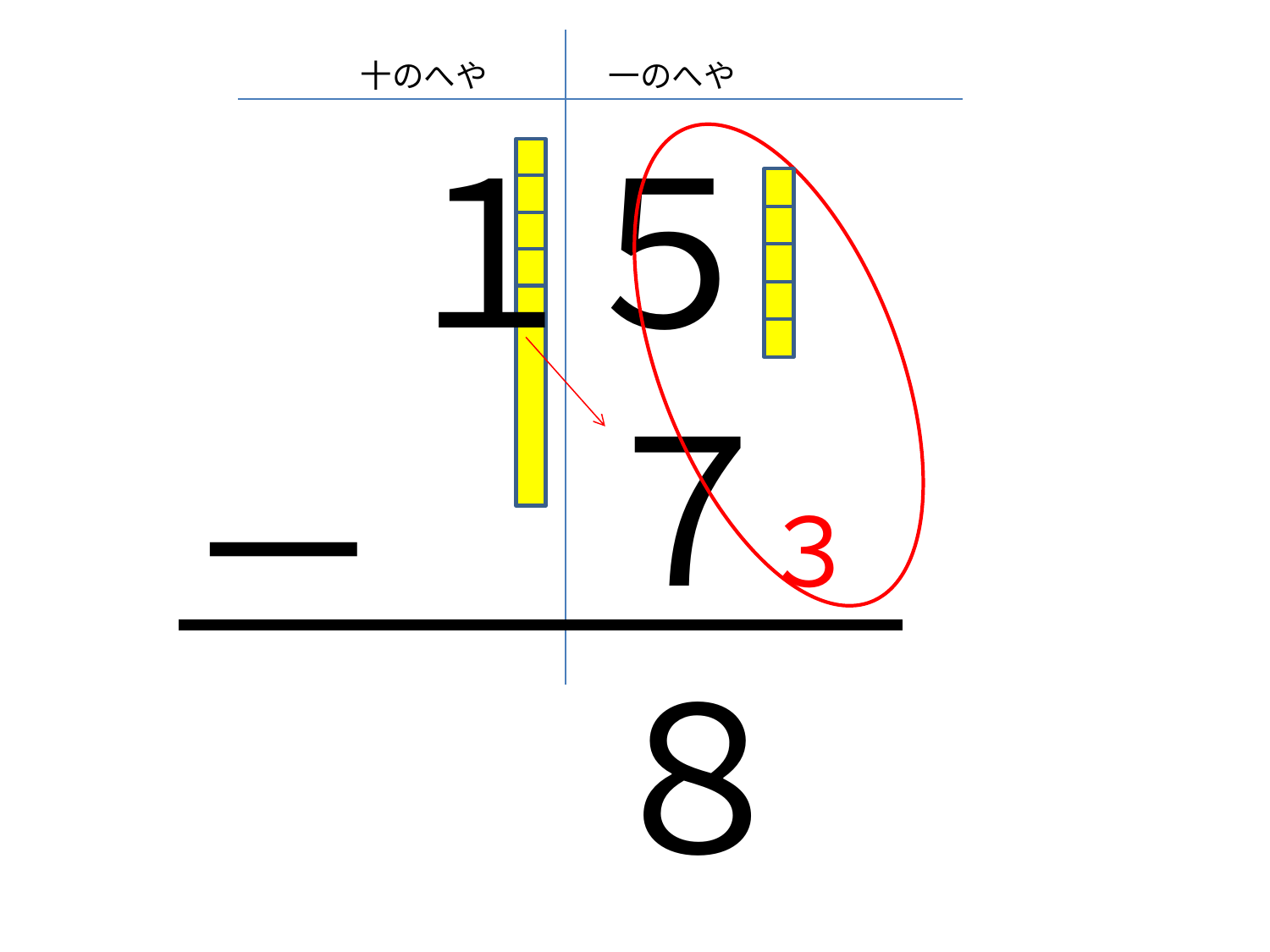

十のへや
一のへや

１
５

７
－
３
８